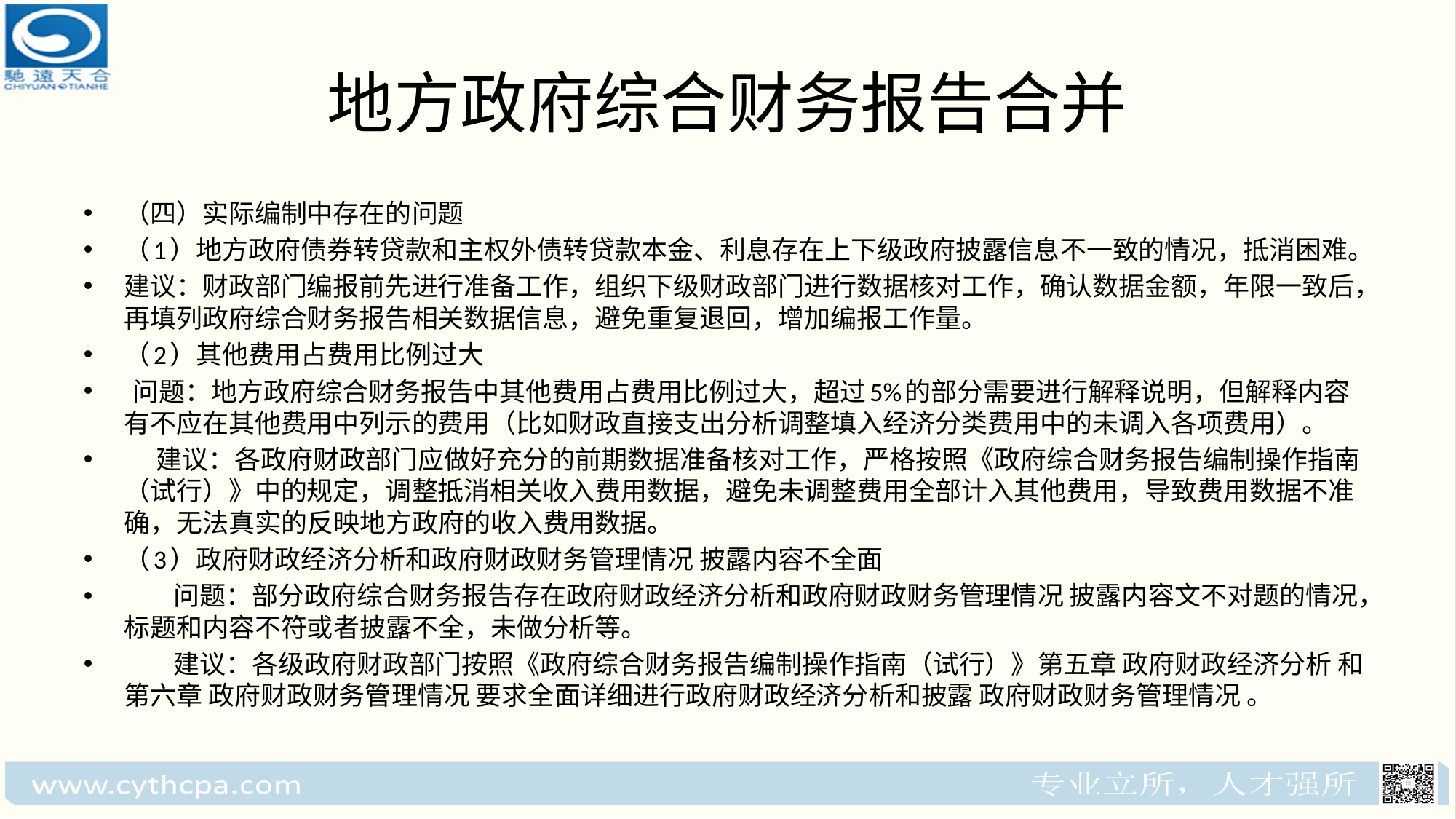

# 地方政府综合财务报告合并
（四）实际编制中存在的问题
（1）地方政府债券转贷款和主权外债转贷款本金、利息存在上下级政府披露信息不一致的情况，抵消困难。
建议：财政部门编报前先进行准备工作，组织下级财政部门进行数据核对工作，确认数据金额，年限一致后，再填列政府综合财务报告相关数据信息，避免重复退回，增加编报工作量。
（2）其他费用占费用比例过大
 问题：地方政府综合财务报告中其他费用占费用比例过大，超过5%的部分需要进行解释说明，但解释内容有不应在其他费用中列示的费用（比如财政直接支出分析调整填入经济分类费用中的未调入各项费用）。
     建议：各政府财政部门应做好充分的前期数据准备核对工作，严格按照《政府综合财务报告编制操作指南（试行）》中的规定，调整抵消相关收入费用数据，避免未调整费用全部计入其他费用，导致费用数据不准确，无法真实的反映地方政府的收入费用数据。
（3）政府财政经济分析和政府财政财务管理情况 披露内容不全面
        问题：部分政府综合财务报告存在政府财政经济分析和政府财政财务管理情况 披露内容文不对题的情况，标题和内容不符或者披露不全，未做分析等。
        建议：各级政府财政部门按照《政府综合财务报告编制操作指南（试行）》第五章 政府财政经济分析 和第六章 政府财政财务管理情况 要求全面详细进行政府财政经济分析和披露 政府财政财务管理情况 。